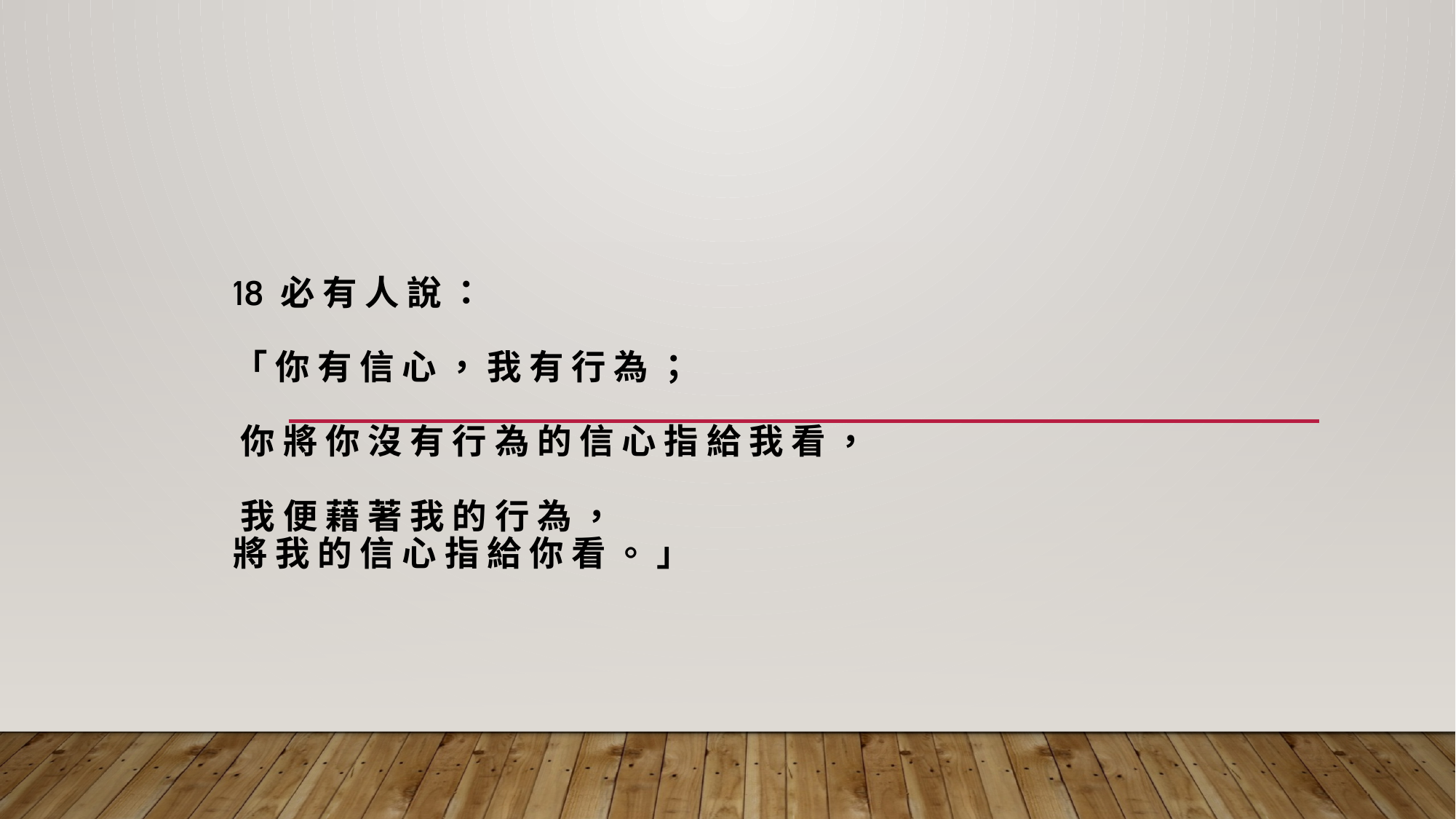

# 18 必 有 人 說 ： 「 你 有 信 心 ， 我 有 行 為 ； 你 將 你 沒 有 行 為 的 信 心 指 給 我 看 ， 我 便 藉 著 我 的 行 為 ， 將 我 的 信 心 指 給 你 看 。 」